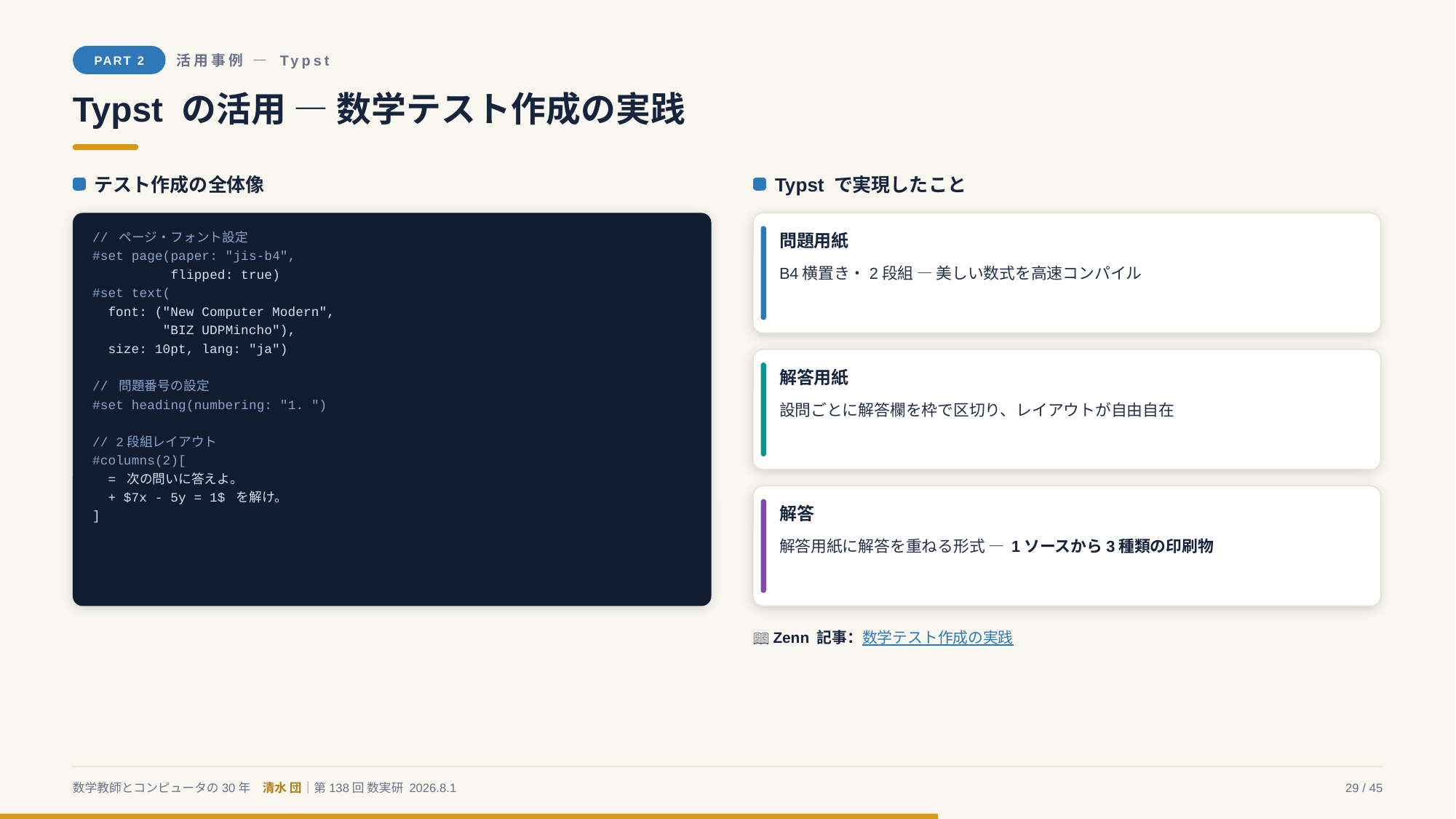

PART 2
活用事例 ― Typst
Typst の活用 ― 数学テスト作成の実践

テスト作成の全体像
Typst で実現したこと

問題用紙
// ページ・フォント設定
#set page(paper: "jis-b4",
          flipped: true)
#set text(
  font: ("New Computer Modern",
         "BIZ UDPMincho"),
  size: 10pt, lang: "ja")

// 問題番号の設定
#set heading(numbering: "1. ")

// 2段組レイアウト
#columns(2)[
  = 次の問いに答えよ。
  + $7x - 5y = 1$ を解け。
]

B4横置き・2段組 ― 美しい数式を高速コンパイル

解答用紙

設問ごとに解答欄を枠で区切り、レイアウトが自由自在

解答

解答用紙に解答を重ねる形式 ― 1ソースから3種類の印刷物
📖 Zenn 記事：数学テスト作成の実践

数学教師とコンピュータの30年　清水 団｜第138回 数実研 2026.8.1
29 / 45